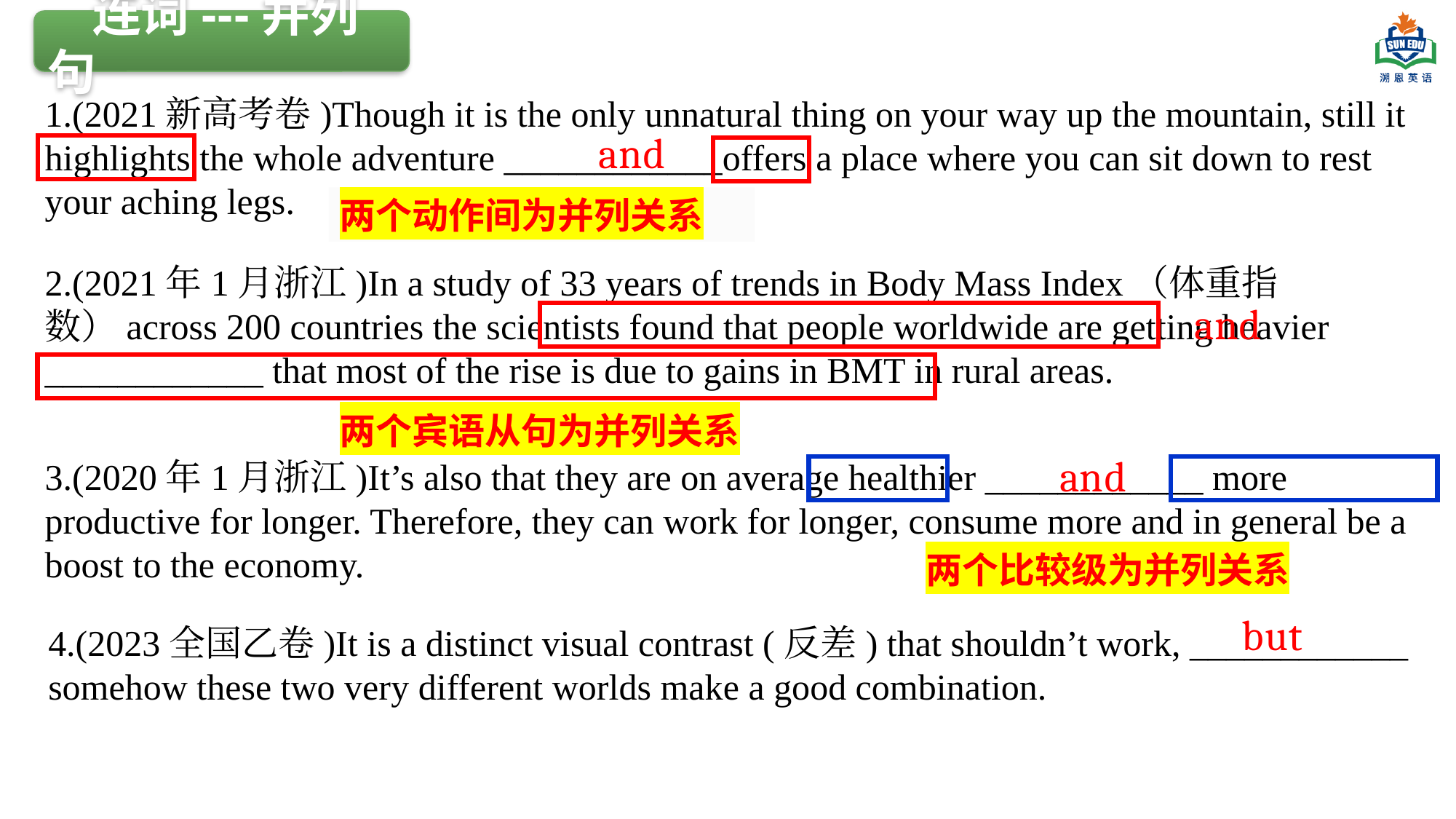

连词---并列句
1.(2021新高考卷)Though it is the only unnatural thing on your way up the mountain, still it highlights the whole adventure ____________offers a place where you can sit down to rest your aching legs.
 and

两个动作间为并列关系
2.(2021年1月浙江)In a study of 33 years of trends in Body Mass Index（体重指数）across 200 countries the scientists found that people worldwide are getting heavier ____________ that most of the rise is due to gains in BMT in rural areas.
 and

两个宾语从句为并列关系
 and
3.(2020年1月浙江)It’s also that they are on average healthier ____________ more productive for longer. Therefore, they can work for longer, consume more and in general be a boost to the economy.

两个比较级为并列关系
 but
4.(2023全国乙卷)It is a distinct visual contrast (反差) that shouldn’t work, ____________ somehow these two very different worlds make a good combination.